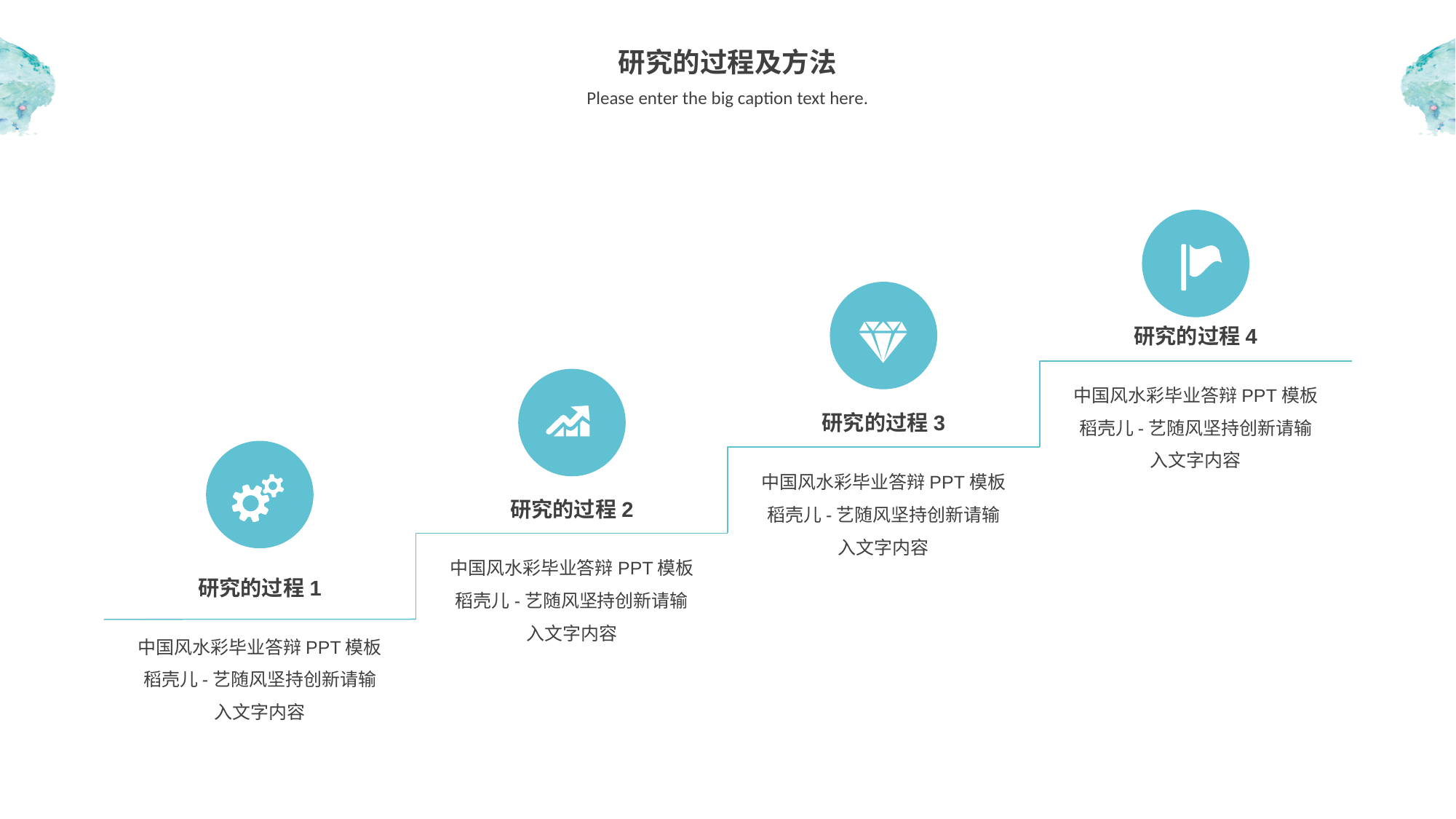

研究的过程及方法
Please enter the big caption text here.

研究的过程4

中国风水彩毕业答辩PPT模板稻壳儿-艺随风坚持创新请输入文字内容

研究的过程3

中国风水彩毕业答辩PPT模板稻壳儿-艺随风坚持创新请输入文字内容

研究的过程2
中国风水彩毕业答辩PPT模板稻壳儿-艺随风坚持创新请输入文字内容
研究的过程1
中国风水彩毕业答辩PPT模板稻壳儿-艺随风坚持创新请输入文字内容